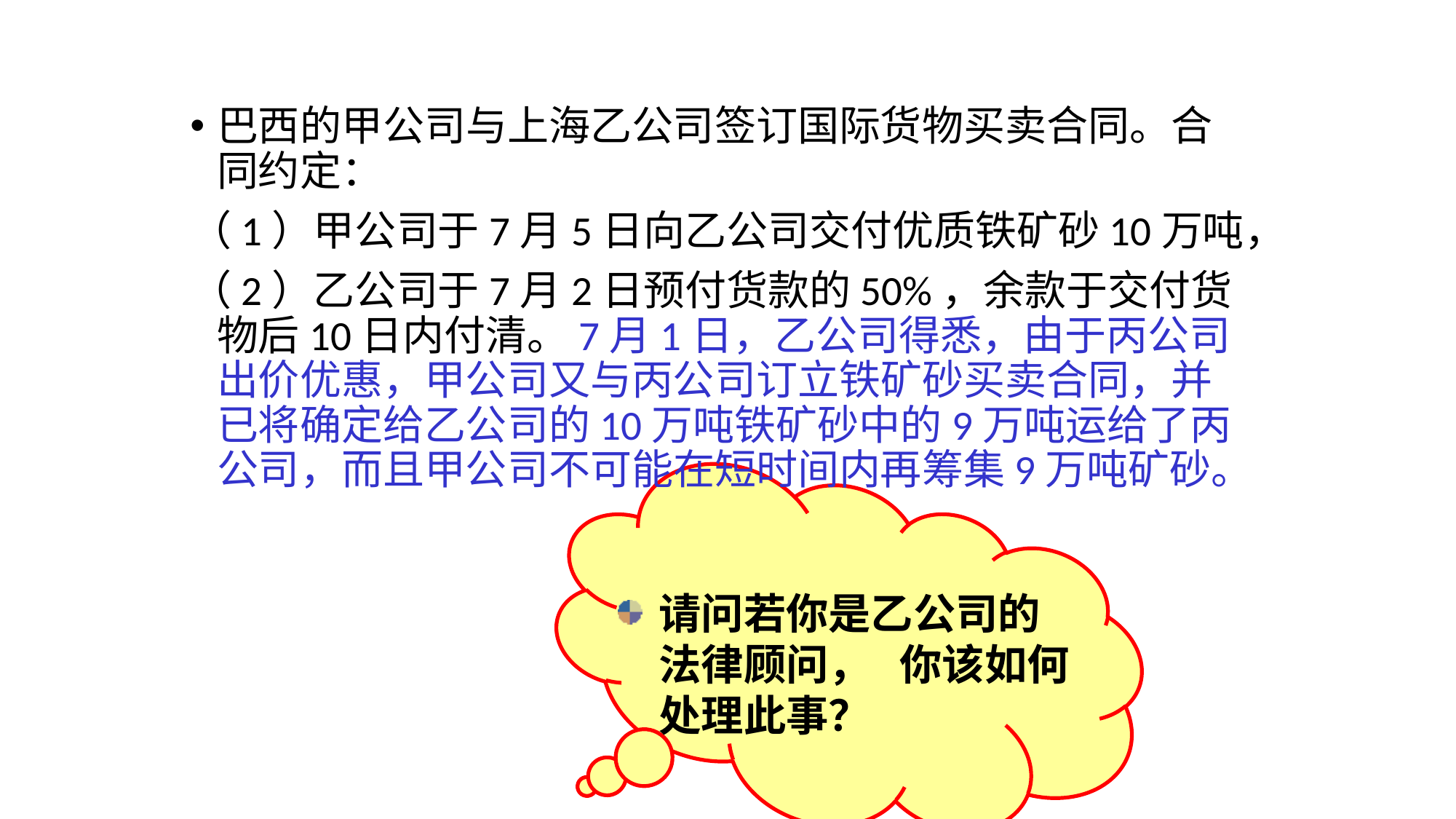

巴西的甲公司与上海乙公司签订国际货物买卖合同。合同约定：
（1）甲公司于7月5日向乙公司交付优质铁矿砂10万吨，
（2）乙公司于7月2日预付货款的50%，余款于交付货物后10日内付清。7月1日，乙公司得悉，由于丙公司出价优惠，甲公司又与丙公司订立铁矿砂买卖合同，并已将确定给乙公司的10万吨铁矿砂中的9万吨运给了丙公司，而且甲公司不可能在短时间内再筹集9万吨矿砂。

请问若你是乙公司的法律顾问，   你该如何处理此事？